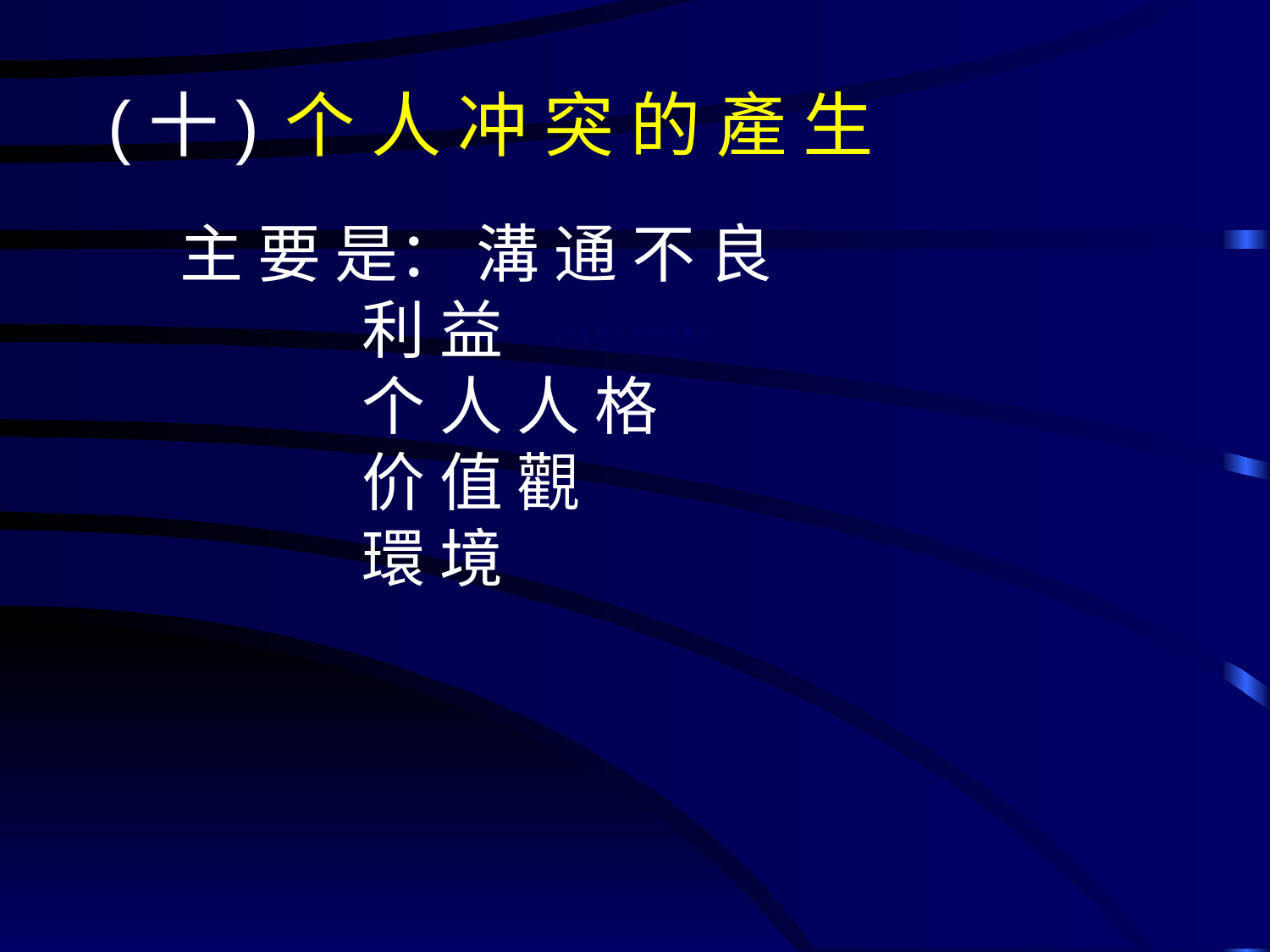

(十) 个 人 冲 突 的 產 生

     主 要 是： 溝 通 不 良
               	利 益
               	个 人 人 格
               	价 值 觀
               	環 境
# (十) 个 人 冲 突 的 產 生